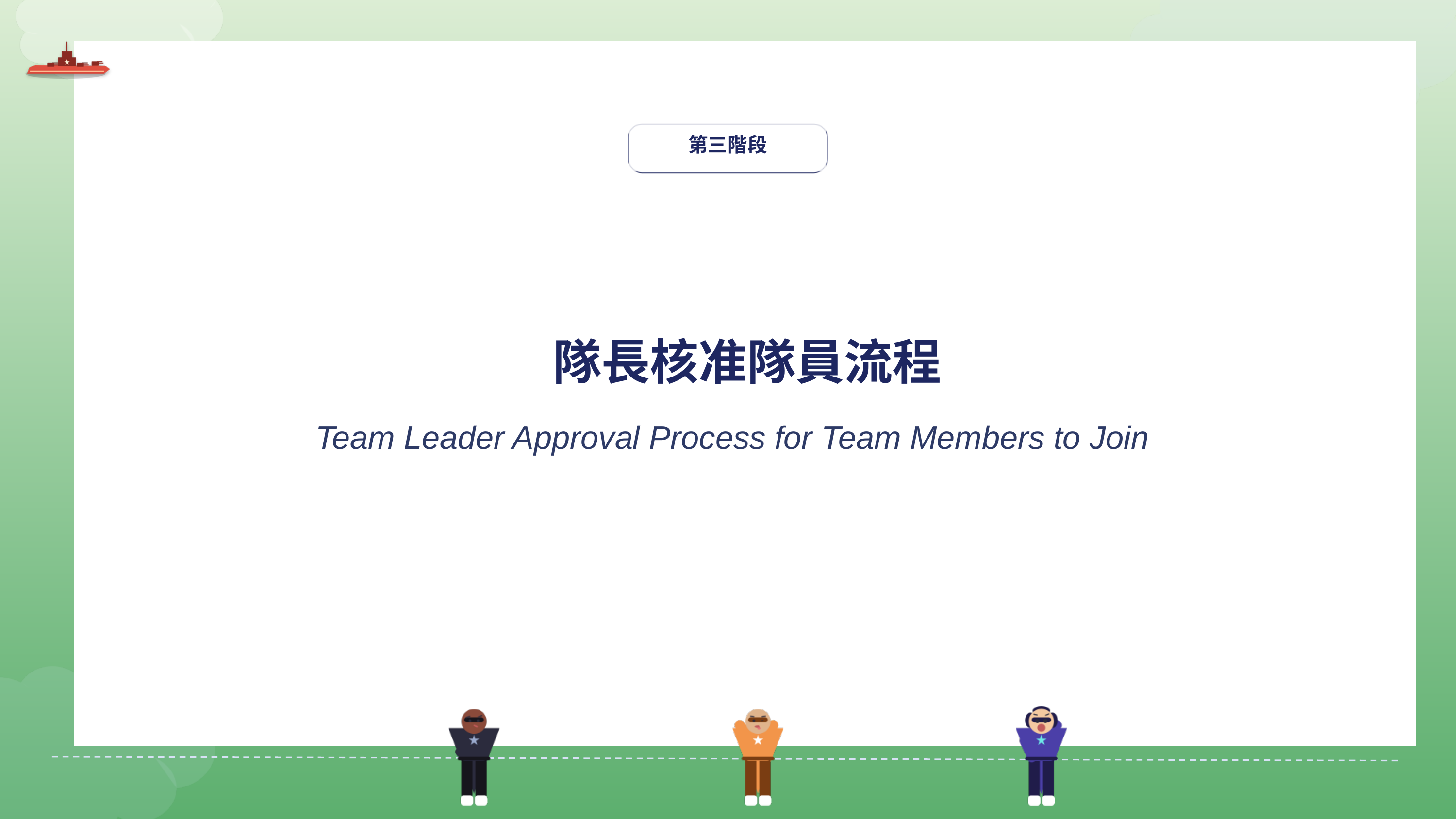

第三階段

隊長核准隊員流程

Team Leader Approval Process for Team Members to Join